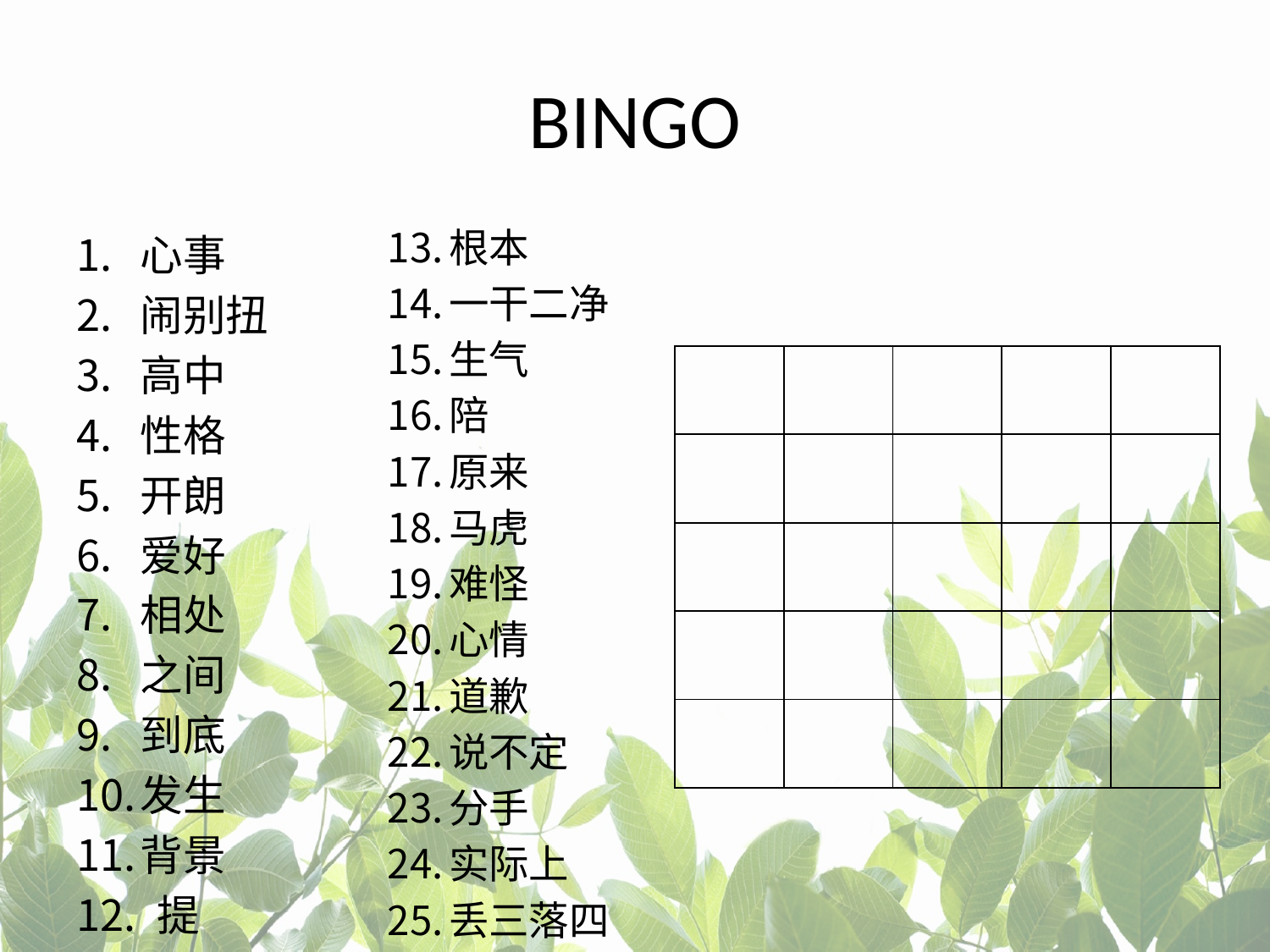

# BINGO
根本
一干二净
生气
陪
原来
马虎
难怪
心情
道歉
说不定
分手
实际上
丢三落四

心事
闹别扭
高中
性格
开朗
爱好
相处
之间
到底
发生
背景
 提
|  |  |  |  |  |
| --- | --- | --- | --- | --- |
|  |  |  |  |  |
|  |  |  |  |  |
|  |  |  |  |  |
|  |  |  |  |  |